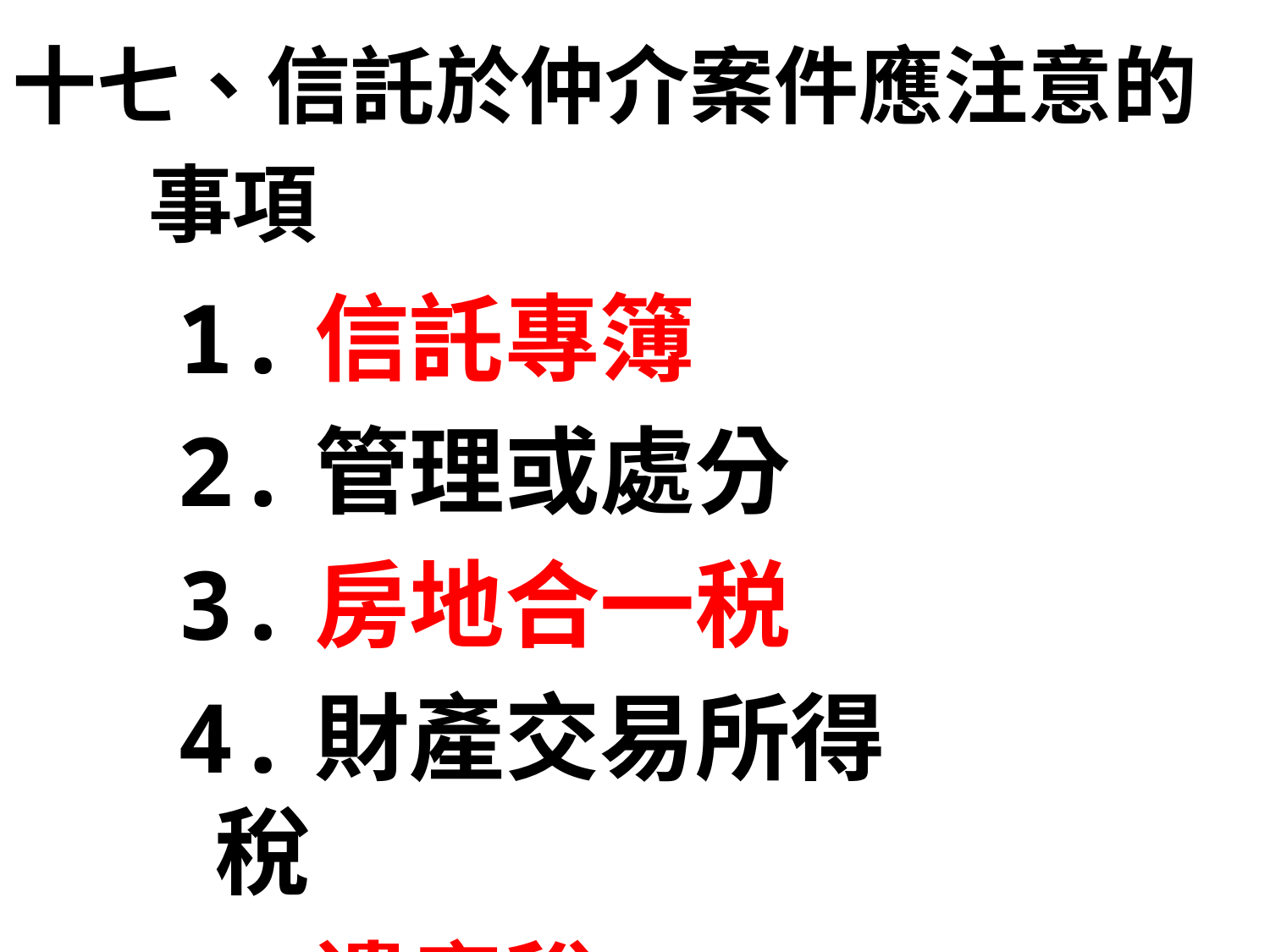

十七、信託於仲介案件應注意的
      事項

1.信託專簿
2.管理或處分
3.房地合一税
4.財產交易所得稅
5.遺產稅